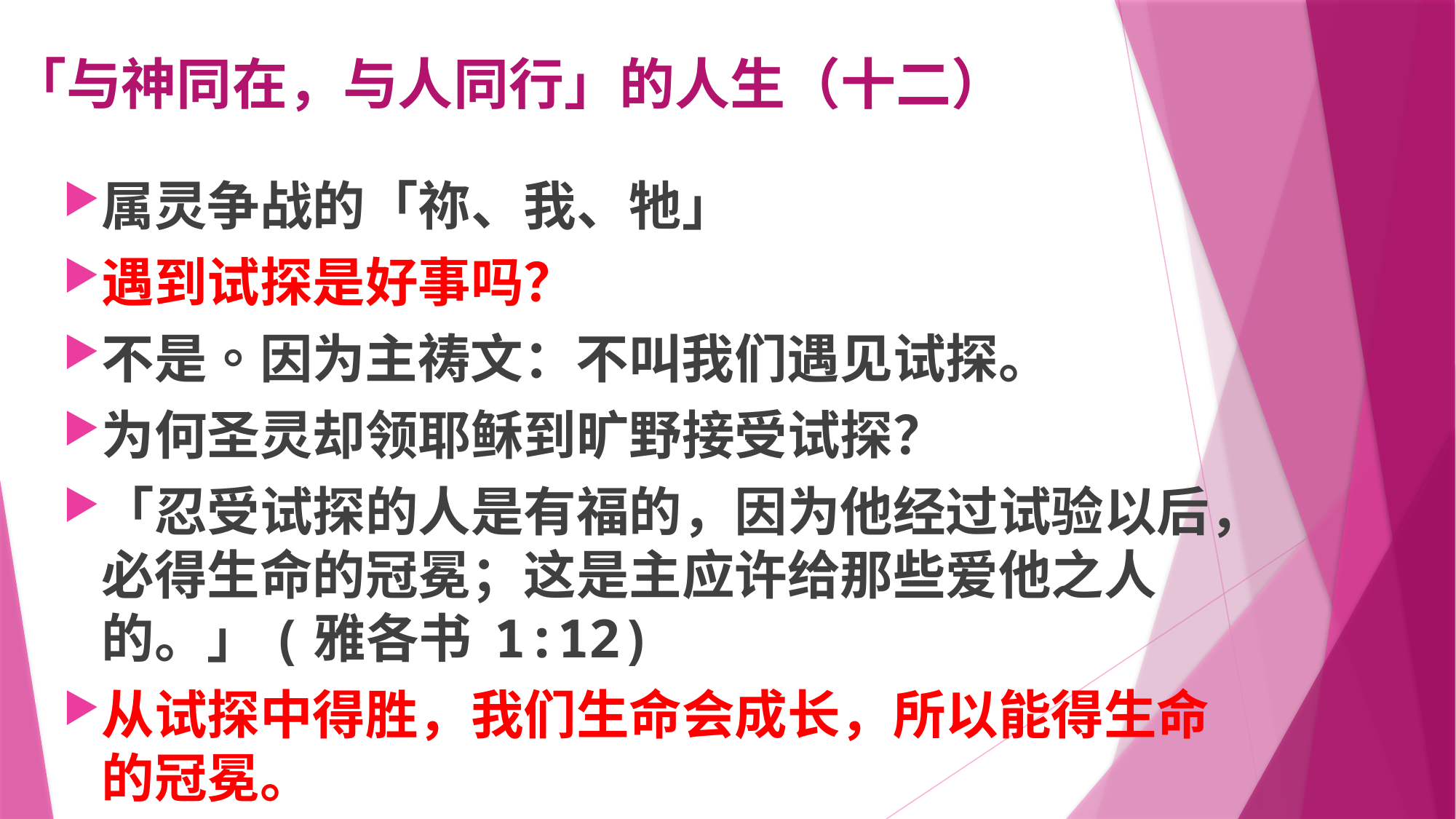

# 「与神同在，与人同行」的人生（十二）
属灵争战的「祢、我、牠」
遇到试探是好事吗？
不是。因为主祷文：不叫我们遇见试探。
为何圣灵却领耶稣到旷野接受试探？
「忍受试探的人是有福的，因为他经过试验以后，必得生命的冠冕；这是主应许给那些爱他之人的。」(雅各书 1:12)
从试探中得胜，我们生命会成长，所以能得生命的冠冕。